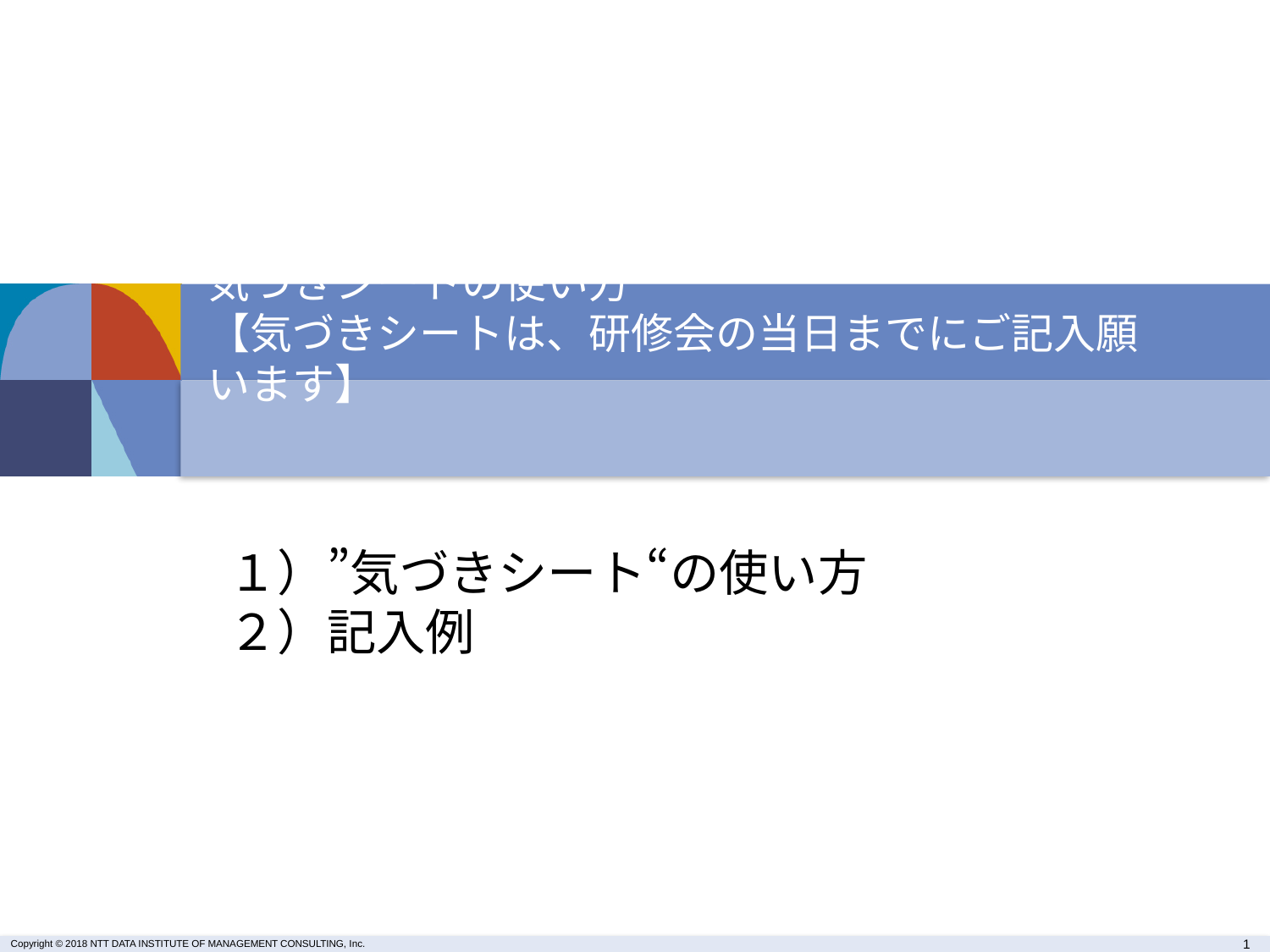

# 気づきシートの使い方 【気づきシートは、研修会の当日までにご記入願います】
１）”気づきシート“の使い方
２）記入例